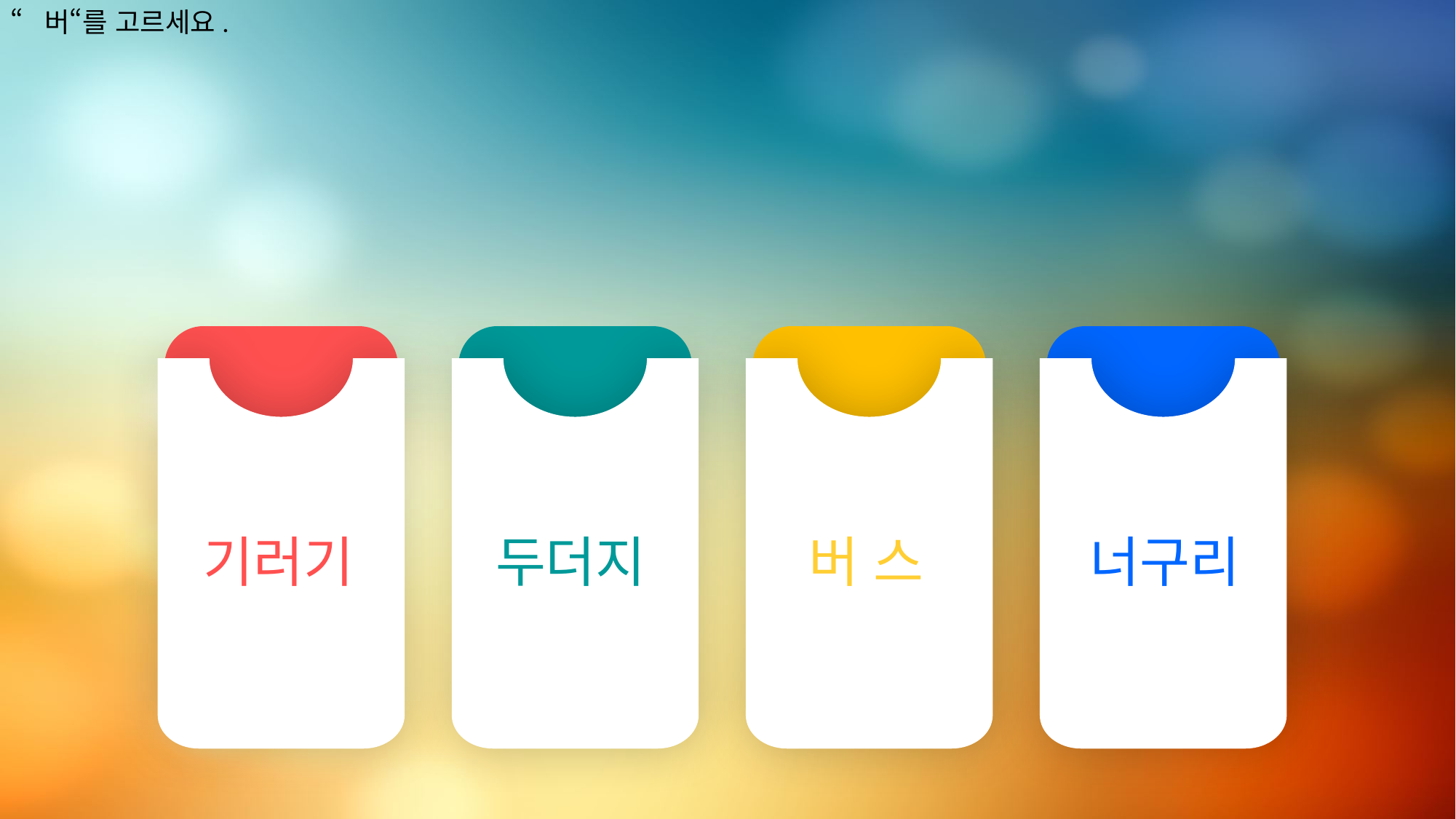

“버“를 고르세요.

러
러

더

버

너

더

러
러
러
러
러
기러기
기러기
기러기
기러기
두더지
버 스
너구리
기러기
기러기
기러기
기러기